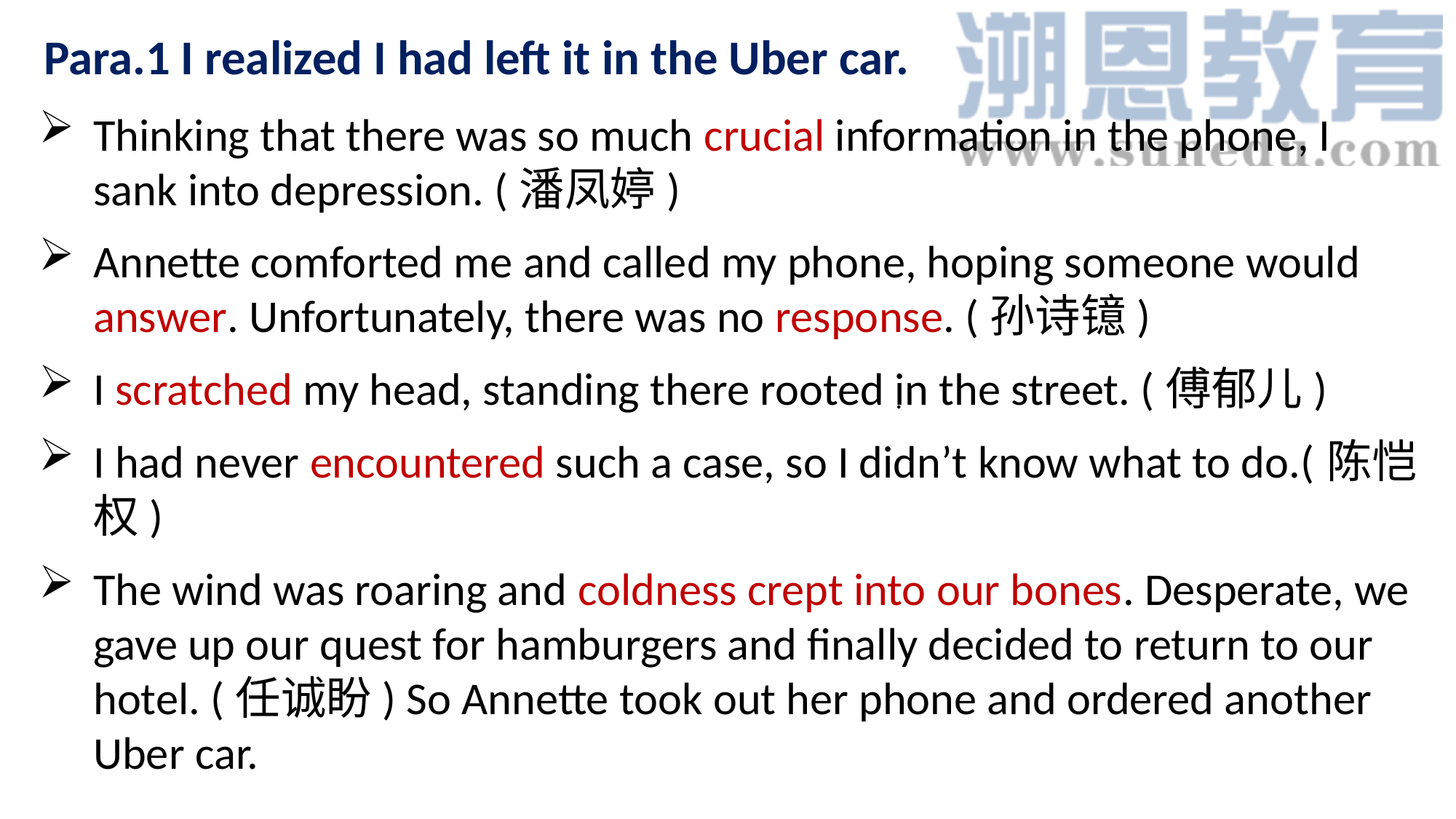

Para.1 I realized I had left it in the Uber car.
Thinking that there was so much crucial information in the phone, I sank into depression. (潘凤婷)
Annette comforted me and called my phone, hoping someone would answer. Unfortunately, there was no response. (孙诗镱)
I scratched my head, standing there rooted in the street. (傅郁儿)
I had never encountered such a case, so I didn’t know what to do.(陈恺权)
The wind was roaring and coldness crept into our bones. Desperate, we gave up our quest for hamburgers and finally decided to return to our hotel. (任诚盼) So Annette took out her phone and ordered another Uber car.
.